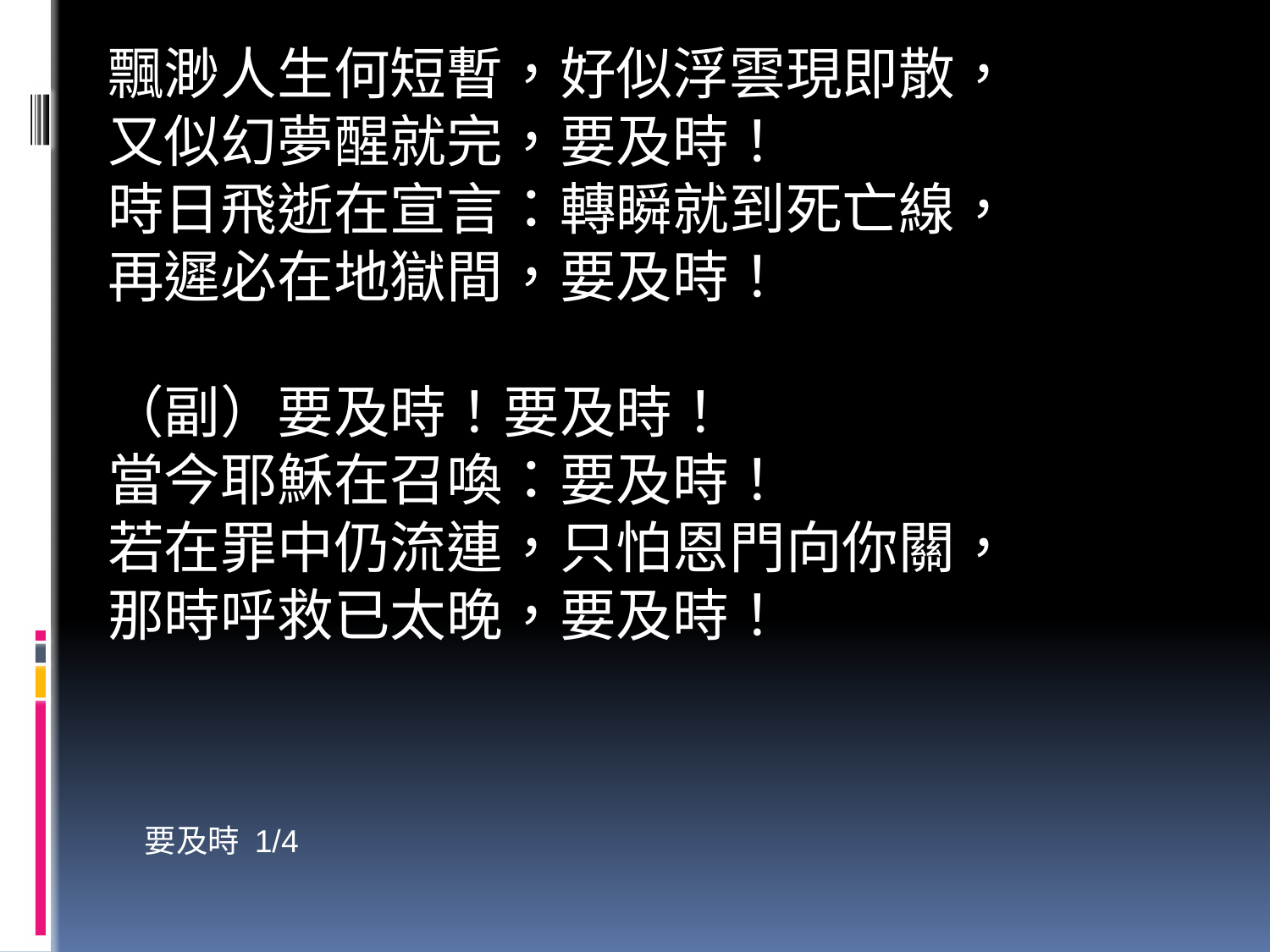

飄渺人生何短暫，好似浮雲現即散，
又似幻夢醒就完，要及時！
時日飛逝在宣言：轉瞬就到死亡線，
再遲必在地獄間，要及時！

（副）要及時！要及時！
當今耶穌在召喚：要及時！
若在罪中仍流連，只怕恩門向你關，
那時呼救已太晚，要及時！

要及時 1/4